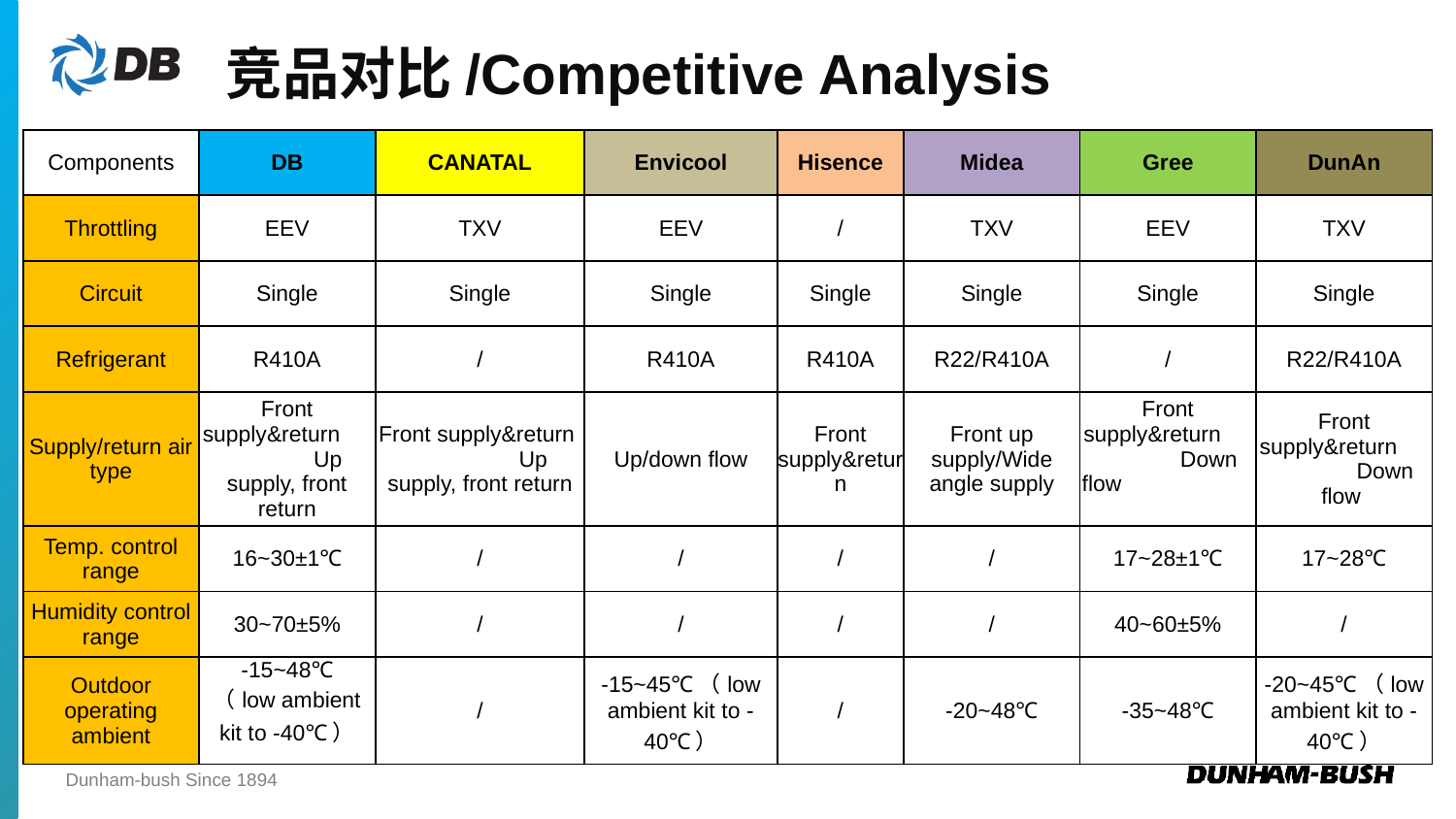

竞品对比/Competitive Analysis
| Components | DB | CANATAL | Envicool | Hisence | Midea | Gree | DunAn |
| --- | --- | --- | --- | --- | --- | --- | --- |
| Throttling | EEV | TXV | EEV | / | TXV | EEV | TXV |
| Circuit | Single | Single | Single | Single | Single | Single | Single |
| Refrigerant | R410A | / | R410A | R410A | R22/R410A | / | R22/R410A |
| Supply/return air type | Front supply&return Up supply, front return | Front supply&return Up supply, front return | Up/down flow | Front supply&return | Front up supply/Wide angle supply | Front supply&return Down flow | Front supply&return Down flow |
| Temp. control range | 16~30±1℃ | / | / | / | / | 17~28±1℃ | 17~28℃ |
| Humidity control range | 30~70±5% | / | / | / | / | 40~60±5% | / |
| Outdoor operating ambient | -15~48℃ （low ambient kit to -40℃） | / | -15~45℃（low ambient kit to -40℃） | / | -20~48℃ | -35~48℃ | -20~45℃（low ambient kit to -40℃） |